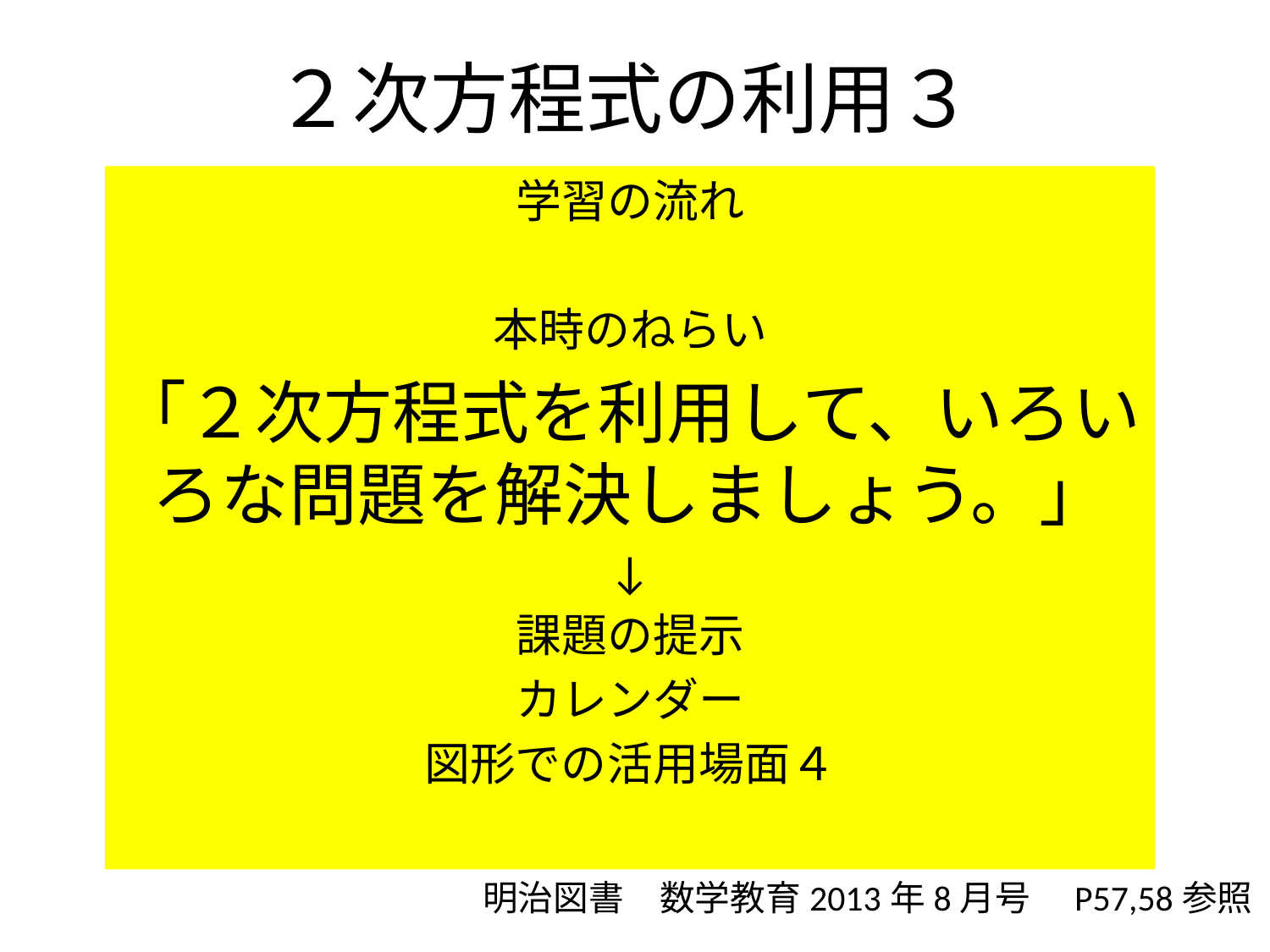

# ２次方程式の利用３
学習の流れ

本時のねらい
「２次方程式を利用して、いろいろな問題を解決しましょう。」
↓
課題の提示
カレンダー
図形での活用場面４
明治図書　数学教育2013年8月号　P57,58参照